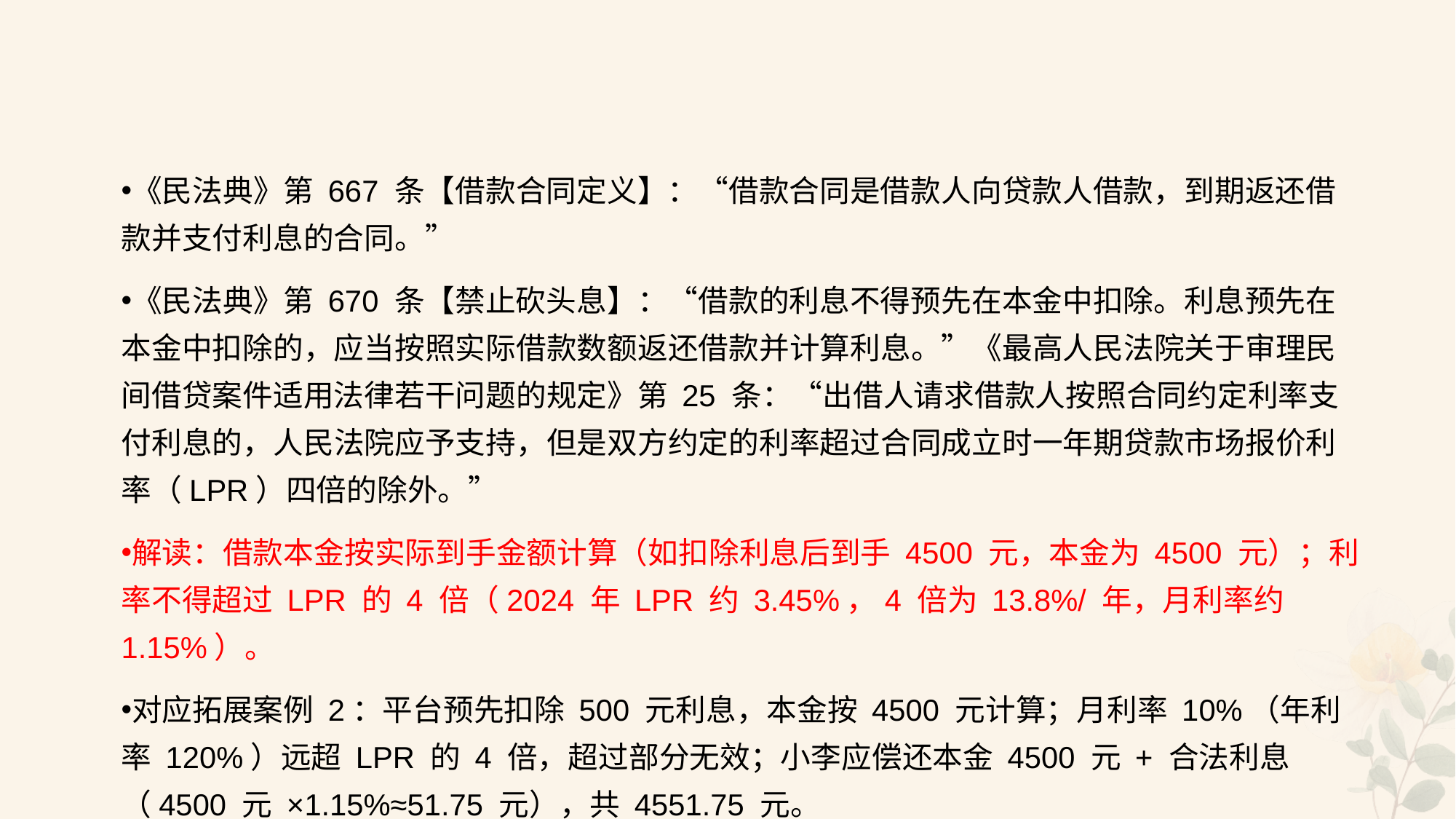

#
《民法典》第 667 条【借款合同定义】：“借款合同是借款人向贷款人借款，到期返还借款并支付利息的合同。”
《民法典》第 670 条【禁止砍头息】：“借款的利息不得预先在本金中扣除。利息预先在本金中扣除的，应当按照实际借款数额返还借款并计算利息。”《最高人民法院关于审理民间借贷案件适用法律若干问题的规定》第 25 条：“出借人请求借款人按照合同约定利率支付利息的，人民法院应予支持，但是双方约定的利率超过合同成立时一年期贷款市场报价利率（LPR）四倍的除外。”
解读：借款本金按实际到手金额计算（如扣除利息后到手 4500 元，本金为 4500 元）；利率不得超过 LPR 的 4 倍（2024 年 LPR 约 3.45%，4 倍为 13.8%/ 年，月利率约 1.15%）。
对应拓展案例 2：平台预先扣除 500 元利息，本金按 4500 元计算；月利率 10%（年利率 120%）远超 LPR 的 4 倍，超过部分无效；小李应偿还本金 4500 元 + 合法利息（4500 元 ×1.15%≈51.75 元），共 4551.75 元。